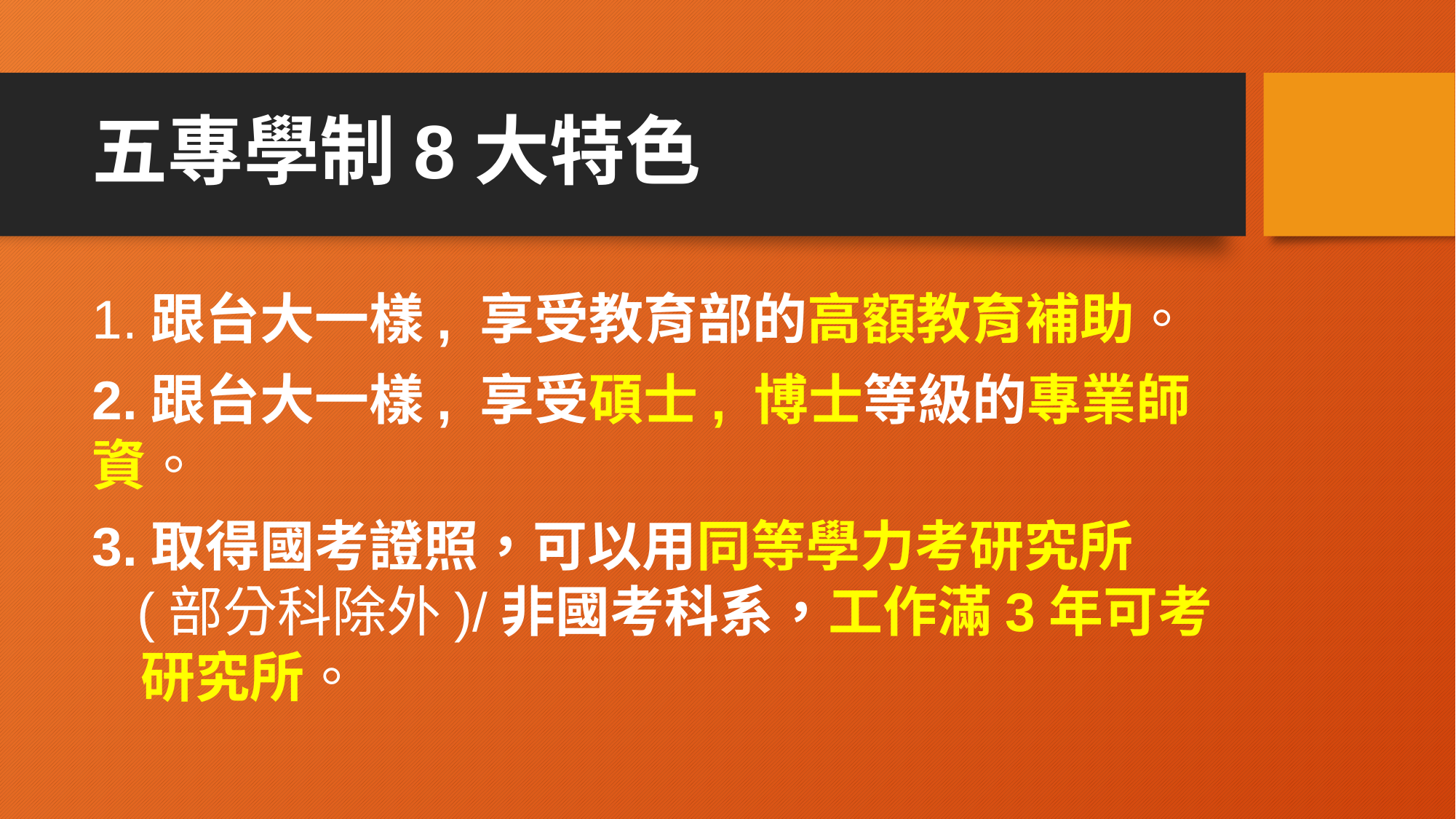

# 五專學制8大特色
1.跟台大一樣, 享受教育部的高額教育補助。
2.跟台大一樣, 享受碩士, 博士等級的專業師資。
3.取得國考證照，可以用同等學力考研究所
   (部分科除外)/非國考科系，工作滿3年可考研究所。